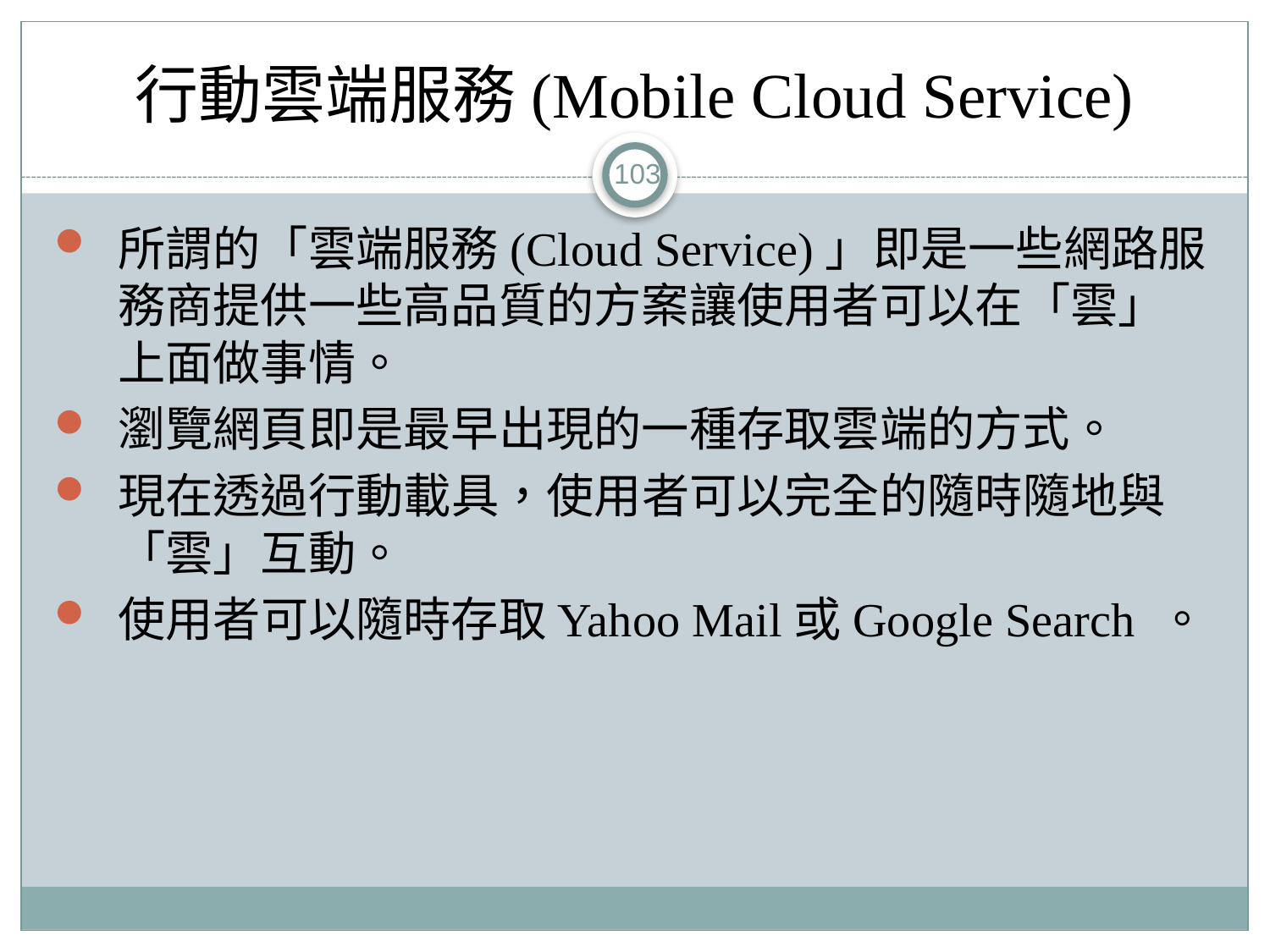

# 行動雲端服務(Mobile Cloud Service)
103
所謂的「雲端服務(Cloud Service)」即是一些網路服務商提供一些高品質的方案讓使用者可以在「雲」上面做事情。
瀏覽網頁即是最早出現的一種存取雲端的方式。
現在透過行動載具，使用者可以完全的隨時隨地與「雲」互動。
使用者可以隨時存取Yahoo Mail或Google Search 。